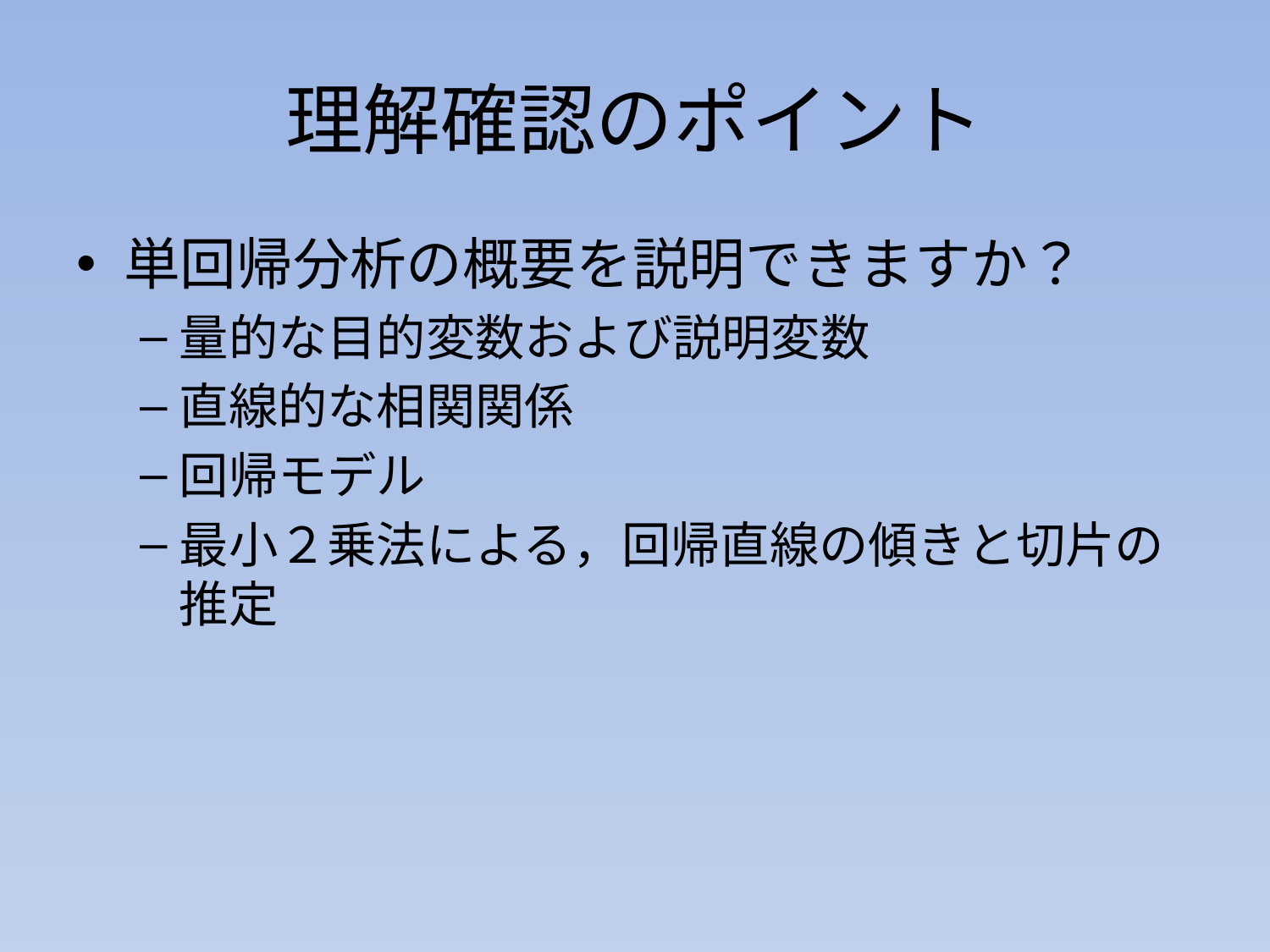

# 理解確認のポイント
単回帰分析の概要を説明できますか？
量的な目的変数および説明変数
直線的な相関関係
回帰モデル
最小２乗法による，回帰直線の傾きと切片の推定